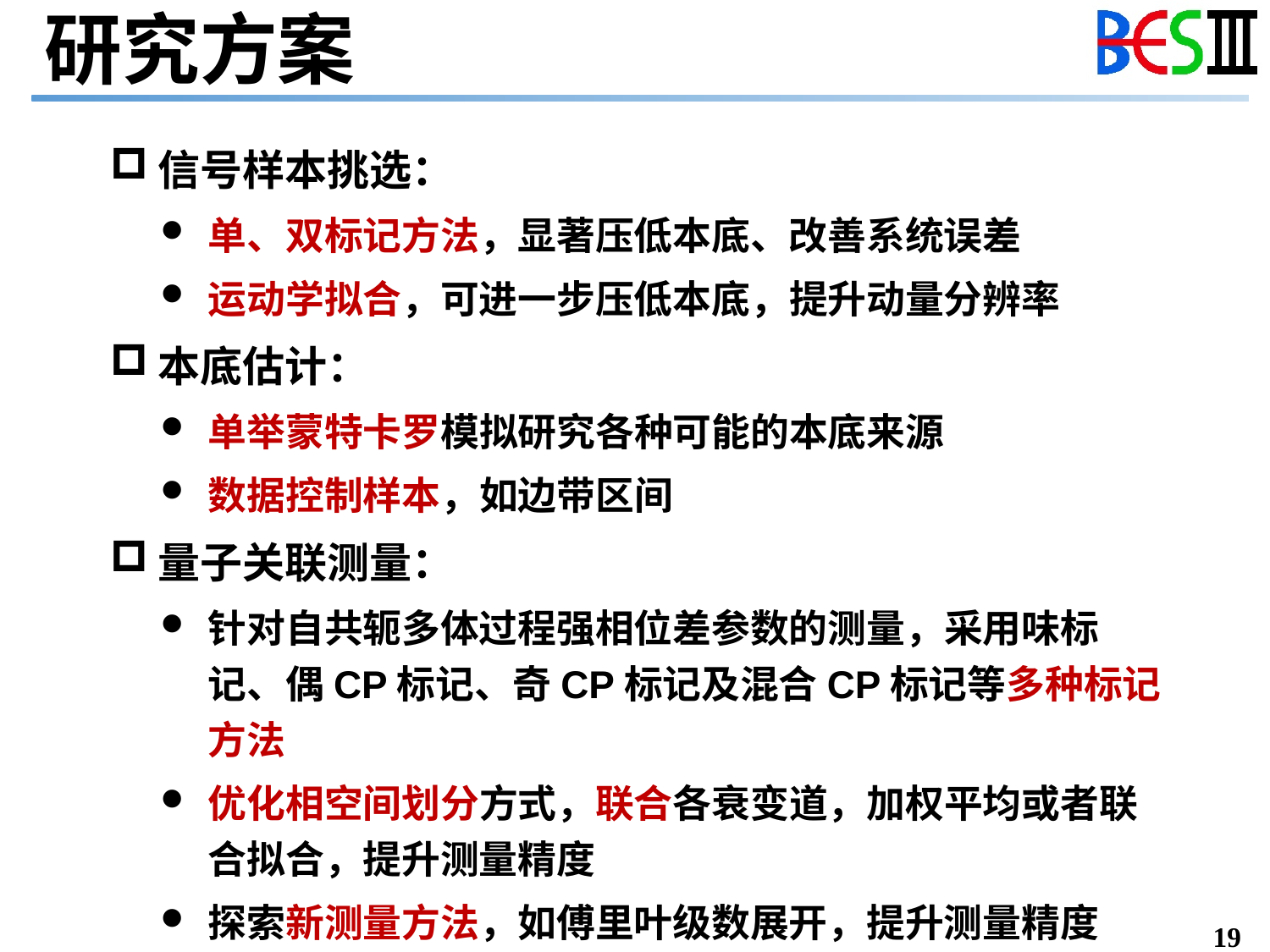

# 研究方案
信号样本挑选：
单、双标记方法，显著压低本底、改善系统误差
运动学拟合，可进一步压低本底，提升动量分辨率
本底估计：
单举蒙特卡罗模拟研究各种可能的本底来源
数据控制样本，如边带区间
量子关联测量：
针对自共轭多体过程强相位差参数的测量，采用味标记、偶CP标记、奇CP标记及混合CP标记等多种标记方法
优化相空间划分方式，联合各衰变道，加权平均或者联合拟合，提升测量精度
探索新测量方法，如傅里叶级数展开，提升测量精度
19